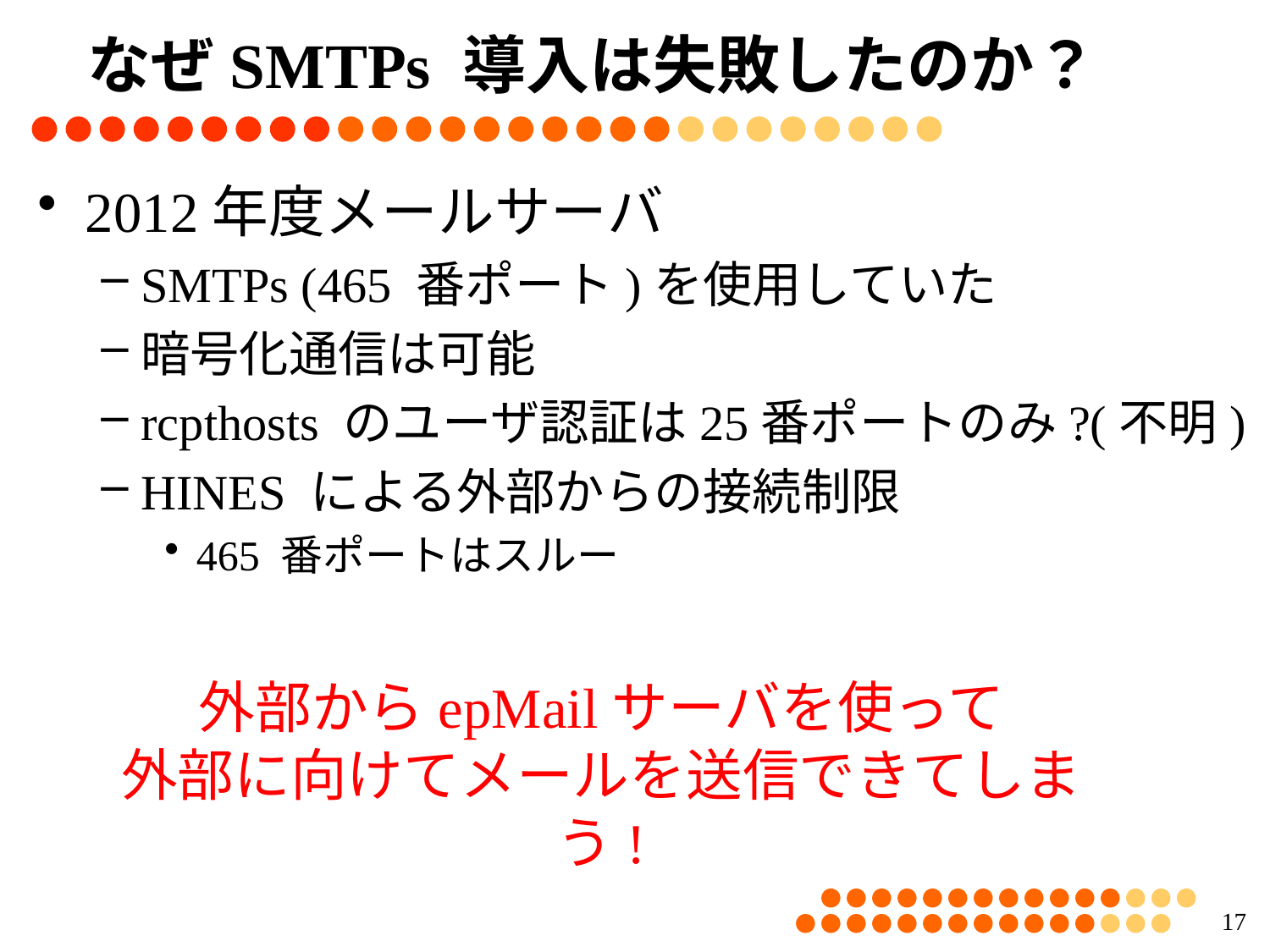

# なぜSMTPs 導入は失敗したのか？
2012年度メールサーバ
SMTPs (465 番ポート)を使用していた
暗号化通信は可能
rcpthosts のユーザ認証は25番ポートのみ?(不明)
HINES による外部からの接続制限
465 番ポートはスルー

外部からepMailサーバを使って
外部に向けてメールを送信できてしまう!
17